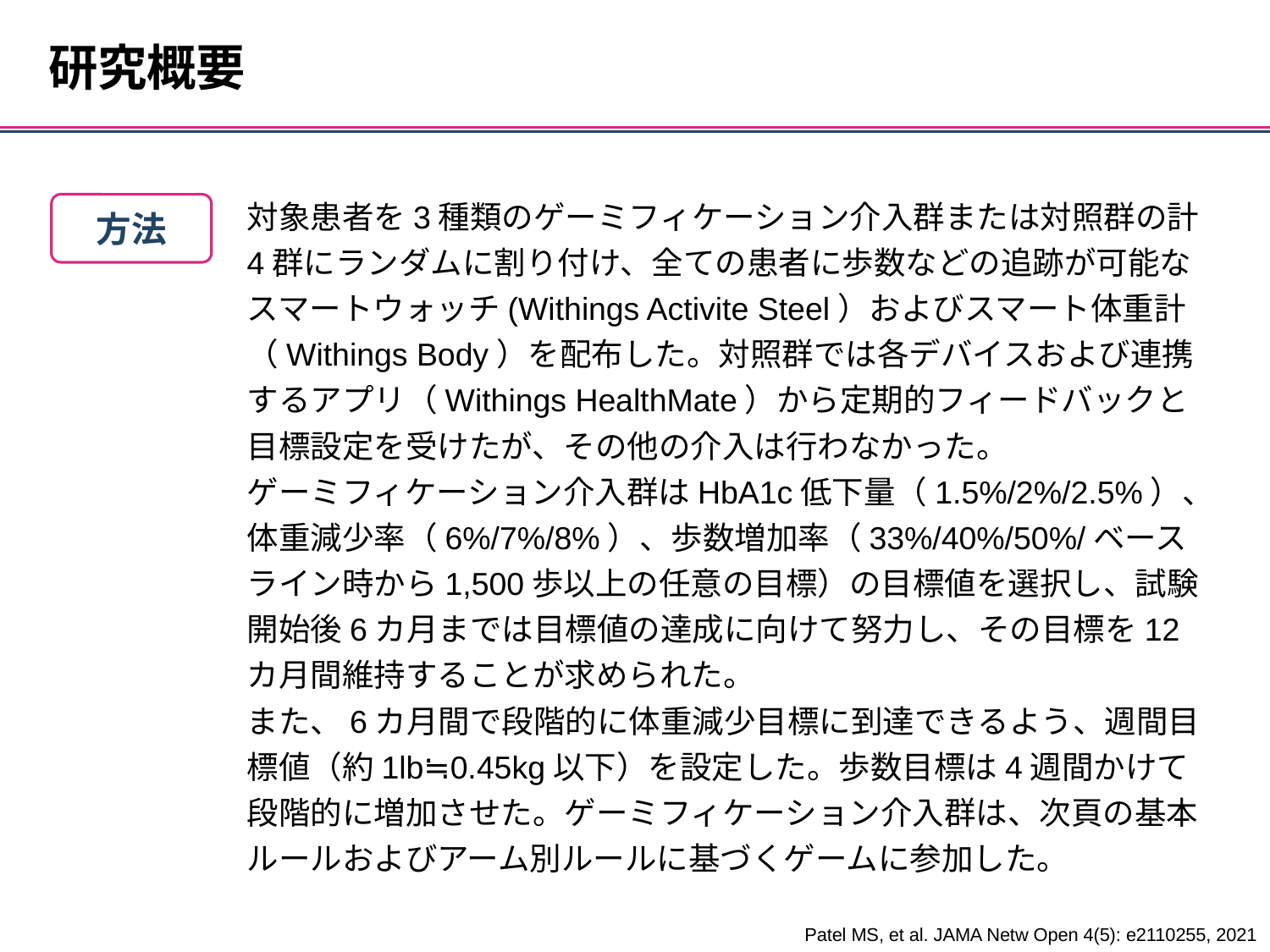

研究概要
対象患者を3種類のゲーミフィケーション介入群または対照群の計4群にランダムに割り付け、全ての患者に歩数などの追跡が可能なスマートウォッチ(Withings Activite Steel）およびスマート体重計（Withings Body）を配布した。対照群では各デバイスおよび連携するアプリ（Withings HealthMate）から定期的フィードバックと目標設定を受けたが、その他の介入は行わなかった。
ゲーミフィケーション介入群はHbA1c低下量（1.5%/2%/2.5%）、体重減少率（6%/7%/8%）、歩数増加率（33%/40%/50%/ベースライン時から1,500歩以上の任意の目標）の目標値を選択し、試験開始後6カ月までは目標値の達成に向けて努力し、その目標を12カ月間維持することが求められた。
また、6カ月間で段階的に体重減少目標に到達できるよう、週間目標値（約1lb≒0.45kg以下）を設定した。歩数目標は4週間かけて段階的に増加させた。ゲーミフィケーション介入群は、次頁の基本ルールおよびアーム別ルールに基づくゲームに参加した。

方法
Patel MS, et al. JAMA Netw Open 4(5): e2110255, 2021